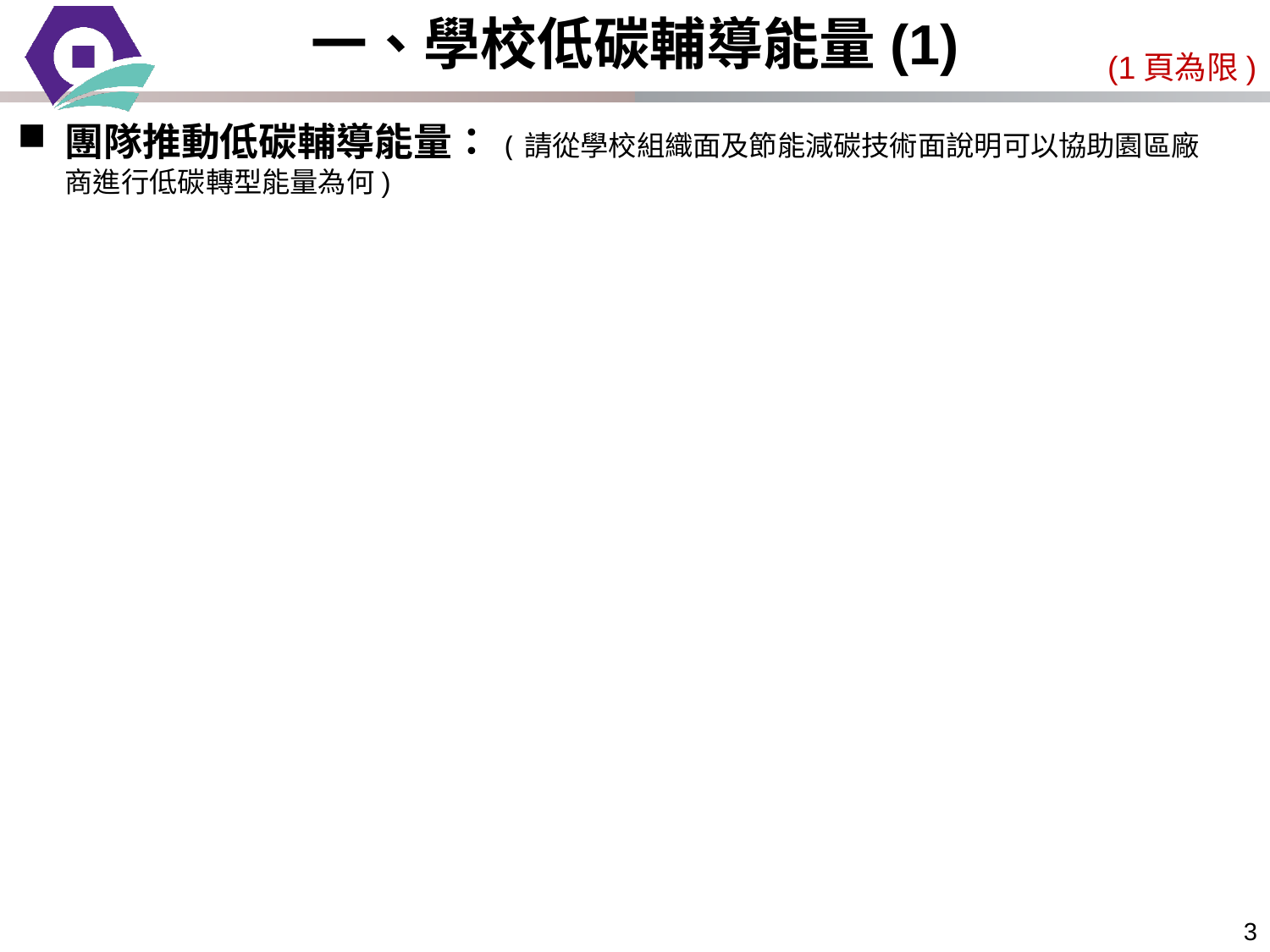

一、學校低碳輔導能量(1)
(1頁為限)
團隊推動低碳輔導能量：(請從學校組織面及節能減碳技術面說明可以協助園區廠商進行低碳轉型能量為何)